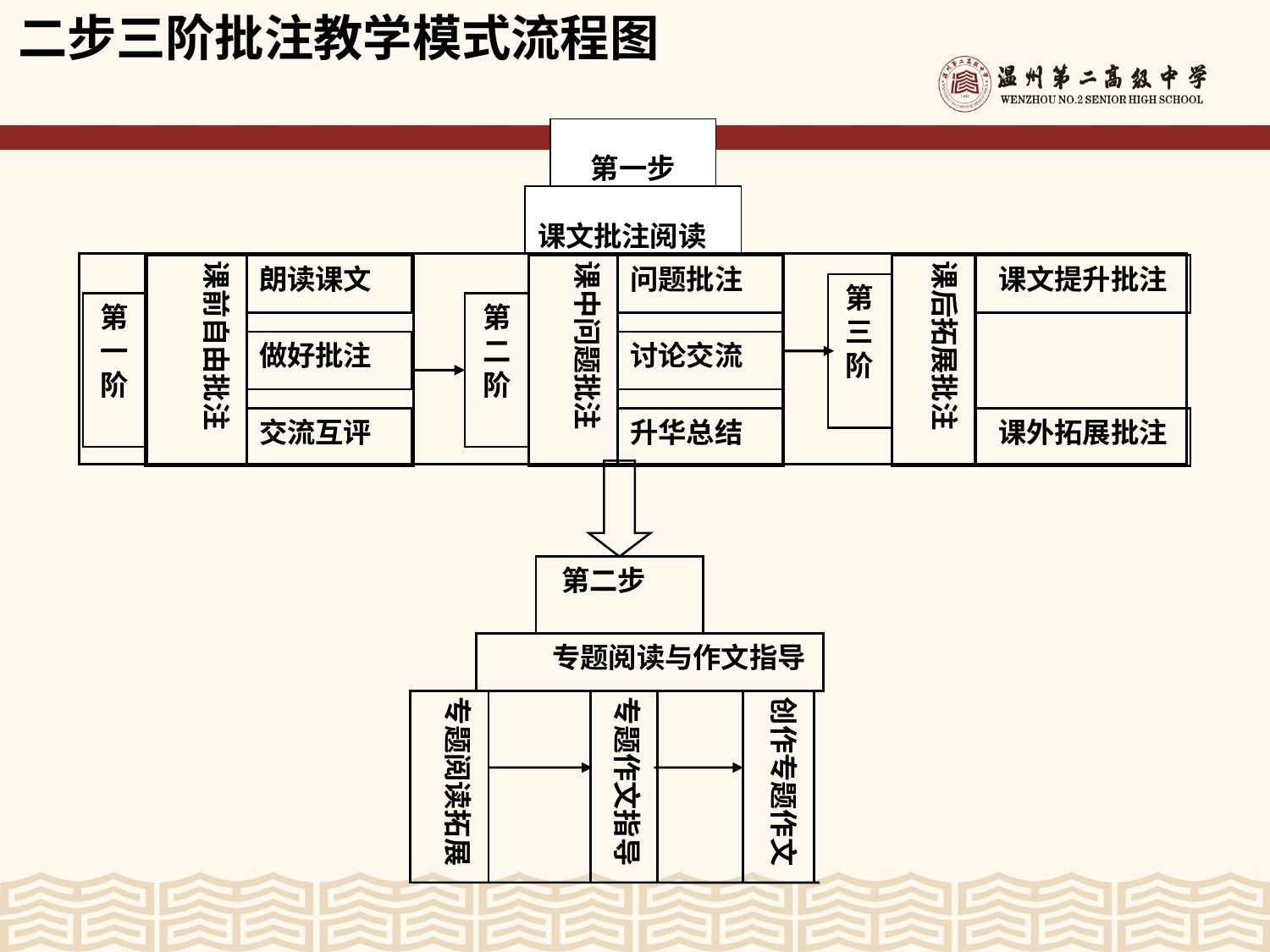

二步三阶批注教学模式流程图
第一步
课文批注阅读

第二步
专题阅读与作文指导
专题阅读拓展

专题作文指导
创作专题作文

第一阶
课中问题批注
问题批注
第二阶
讨论交流
升华总结

课后拓展批注
课文提升批注

第三阶
课外拓展批注

课前自由批注
朗读课文
做好批注
交流互评